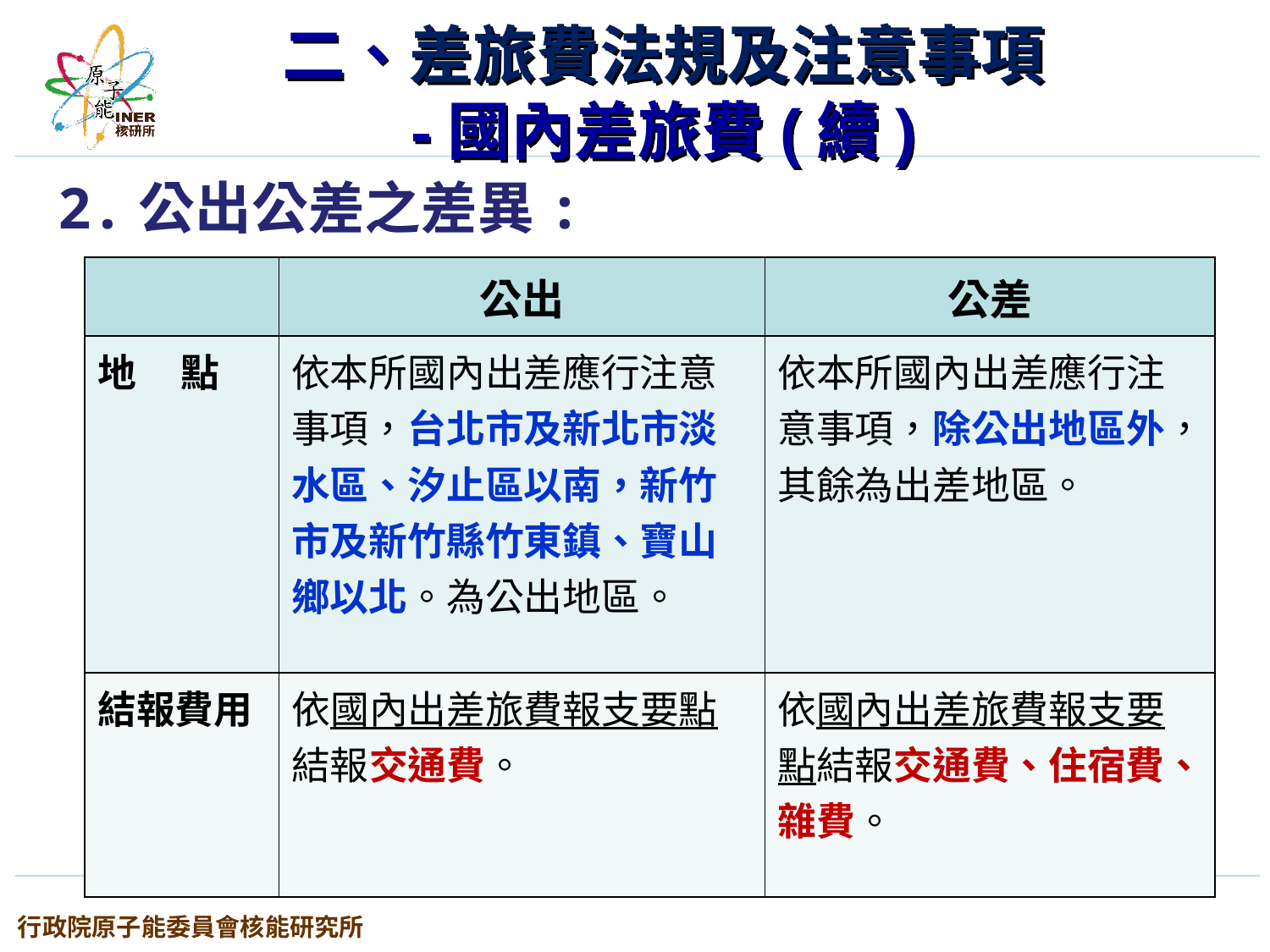

# 二、差旅費法規及注意事項 -國內差旅費(續)
2.公出公差之差異:

|  | 公出 | 公差 |
| --- | --- | --- |
| 地 點 | 依本所國內出差應行注意事項，台北市及新北市淡水區、汐止區以南，新竹市及新竹縣竹東鎮、寶山鄉以北。為公出地區。 | 依本所國內出差應行注意事項，除公出地區外，其餘為出差地區。 |
| 結報費用 | 依國內出差旅費報支要點結報交通費。 | 依國內出差旅費報支要點結報交通費、住宿費、雜費。 |